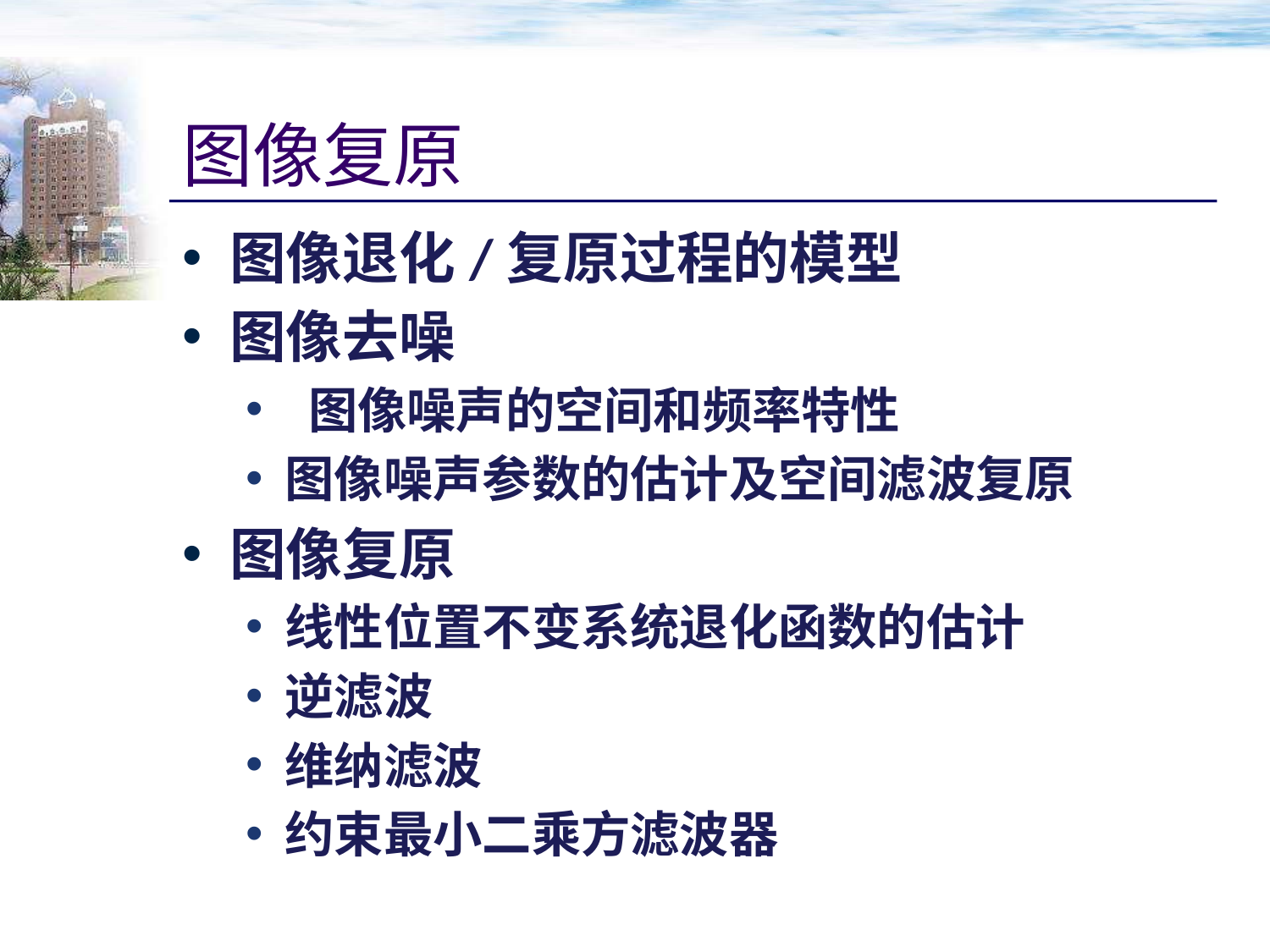

# 图像复原
图像退化/复原过程的模型
图像去噪
 图像噪声的空间和频率特性
图像噪声参数的估计及空间滤波复原
图像复原
线性位置不变系统退化函数的估计
逆滤波
维纳滤波
约束最小二乘方滤波器
9